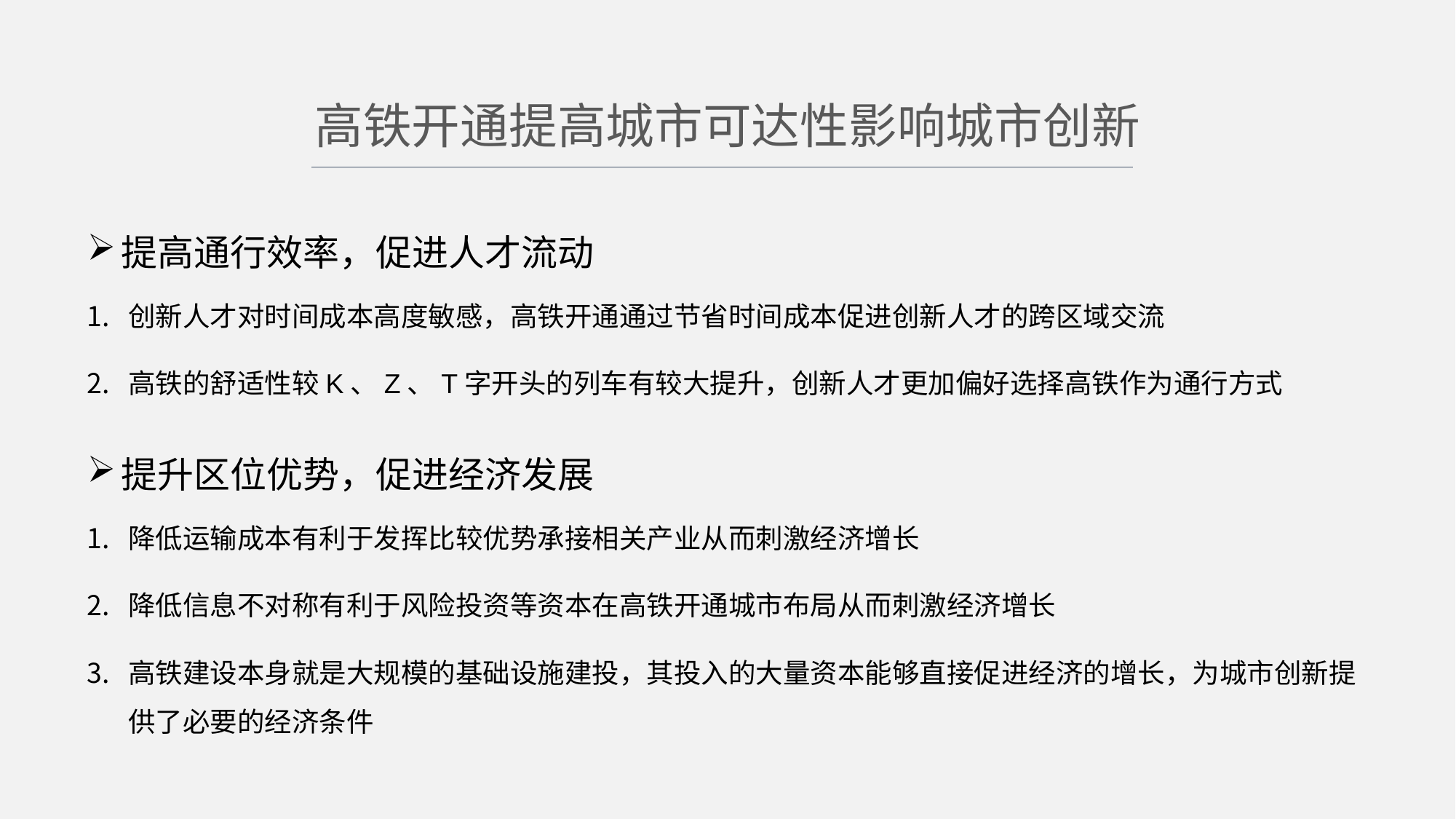

高铁开通提高城市可达性影响城市创新
提高通行效率，促进人才流动
创新人才对时间成本高度敏感，高铁开通通过节省时间成本促进创新人才的跨区域交流
高铁的舒适性较K、Z、T字开头的列车有较大提升，创新人才更加偏好选择高铁作为通行方式

提升区位优势，促进经济发展
降低运输成本有利于发挥比较优势承接相关产业从而刺激经济增长
降低信息不对称有利于风险投资等资本在高铁开通城市布局从而刺激经济增长
高铁建设本身就是大规模的基础设施建投，其投入的大量资本能够直接促进经济的增长，为城市创新提供了必要的经济条件